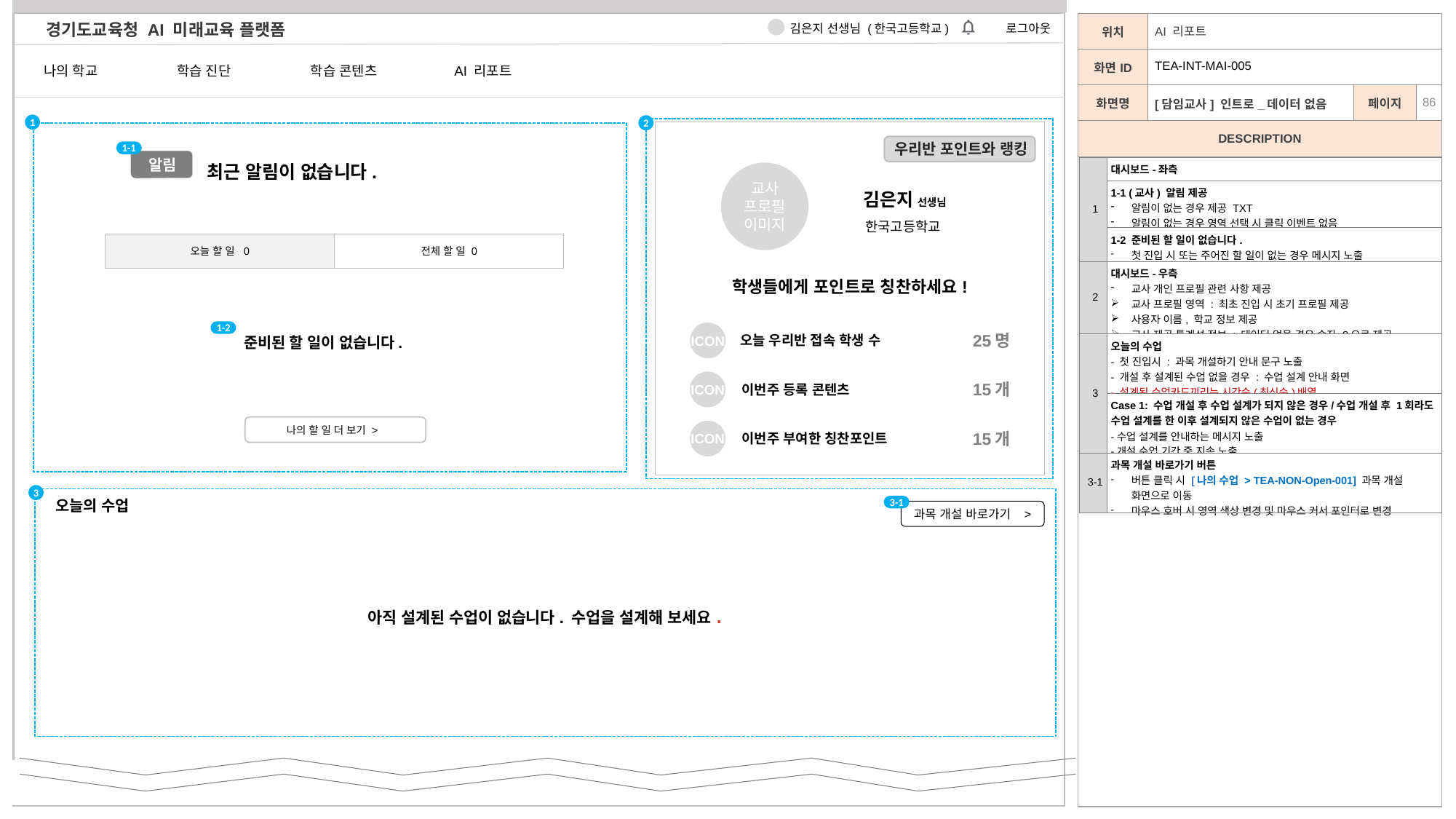

| Ver | Description |
| --- | --- |
| 3.0.11 | <3-1> 나의 수업 바로가기 버튼 추가 |
| 3.0.12 | <4-1> 버튼명 변경 (나의 수업 바로가기 → 과목 개설 바로가기) |

상단 배너 영역
|  | AI 리포트 |  |  |
| --- | --- | --- | --- |
|  | TEA-INT-MAI-005 |  |  |
|  | [담임교사] 인트로\_데이터 없음 |  |  |
1
2

우리반 포인트와 랭킹
1-1
최근 알림이 없습니다.

알림
| 1 | 대시보드-좌측 |
| --- | --- |
|  | 1-1 (교사) 알림 제공 알림이 없는 경우 제공 TXT 알림이 없는 경우 영역 선택 시 클릭 이벤트 없음 |
|  | 1-2 준비된 할 일이 없습니다. 첫 진입 시 또는 주어진 할 일이 없는 경우 메시지 노출 |
| 2 | 대시보드-우측 교사 개인 프로필 관련 사항 제공 교사 프로필 영역 : 최초 진입 시 초기 프로필 제공 사용자 이름, 학교 정보 제공 교사 제공 통계성 정보 : 데이터 없을 경우 숫자 0으로 제공 |
| 3 | 오늘의 수업 - 첫 진입시 : 과목 개설하기 안내 문구 노출 - 개설 후 설계된 수업 없을 경우 : 수업 설계 안내 화면 - 설계된 수업카드끼리는 시간순(최신순)배열 |
|  | Case 1: 수업 개설 후 수업 설계가 되지 않은 경우/수업 개설 후 1회라도 수업 설계를 한 이후 설계되지 않은 수업이 없는 경우 -수업 설계를 안내하는 메시지 노출 -개설 수업 기간 중 지속 노출 |
| 3-1 | 과목 개설 바로가기 버튼 버튼 클릭 시 [나의 수업 > TEA-NON-Open-001] 과목 개설 화면으로 이동 마우스 호버 시 영역 색상 변경 및 마우스 커서 포인터로 변경 |
교사
프로필
이미지
김은지 선생님
한국고등학교
| 오늘 할 일 0 | 전체 할 일 0 |
| --- | --- |
|  |  |  |
| --- | --- | --- |
|  |  |  |
|  |  |  |
|  |  |  |
| 나의 할 일 더 보기 > |  |  |
학생들에게 포인트로 칭찬하세요!
1-2
ICON
25명
오늘 우리반 접속 학생 수
ICON
15개
이번주 등록 콘텐츠
ICON
15개
이번주 부여한 칭찬포인트
준비된 할 일이 없습니다.
<최초 진입 : 과목 개설이 되지 않은 경우>

오늘의 수업

아직 과목 개설 및 수업 설계 전입니다.
과목을 개설해 보세요
과목 개설하기
3
아직 설계된 수업이 없습니다. 수업을 설계해 보세요.
3-1
오늘의 수업
과목 개설 바로가기   >